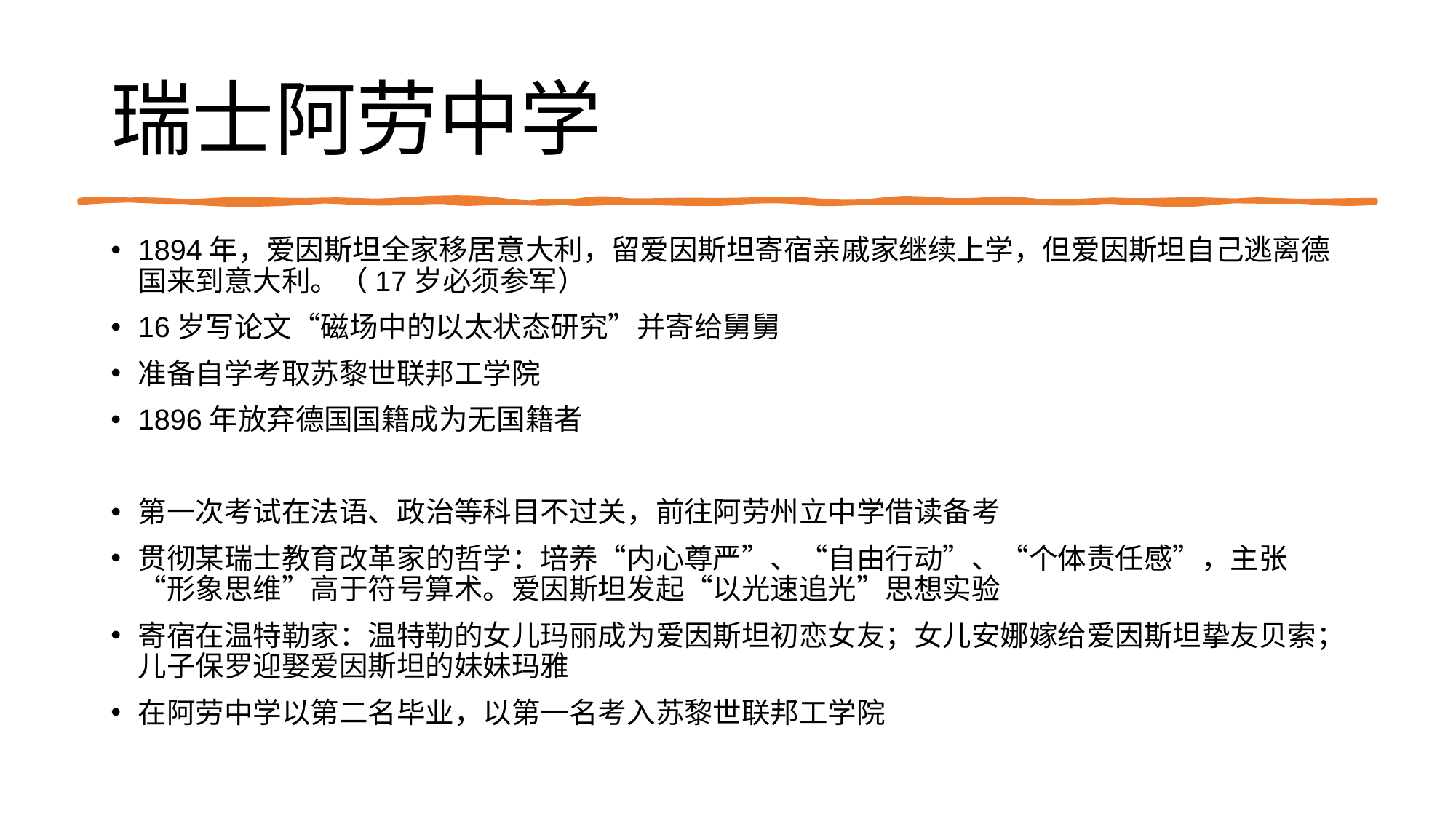

# 瑞士阿劳中学

1894年，爱因斯坦全家移居意大利，留爱因斯坦寄宿亲戚家继续上学，但爱因斯坦自己逃离德国来到意大利。（17岁必须参军）
16岁写论文“磁场中的以太状态研究”并寄给舅舅
准备自学考取苏黎世联邦工学院
1896年放弃德国国籍成为无国籍者

第一次考试在法语、政治等科目不过关，前往阿劳州立中学借读备考
贯彻某瑞士教育改革家的哲学：培养“内心尊严”、“自由行动”、“个体责任感”，主张“形象思维”高于符号算术。爱因斯坦发起“以光速追光”思想实验
寄宿在温特勒家：温特勒的女儿玛丽成为爱因斯坦初恋女友；女儿安娜嫁给爱因斯坦挚友贝索；儿子保罗迎娶爱因斯坦的妹妹玛雅
在阿劳中学以第二名毕业，以第一名考入苏黎世联邦工学院